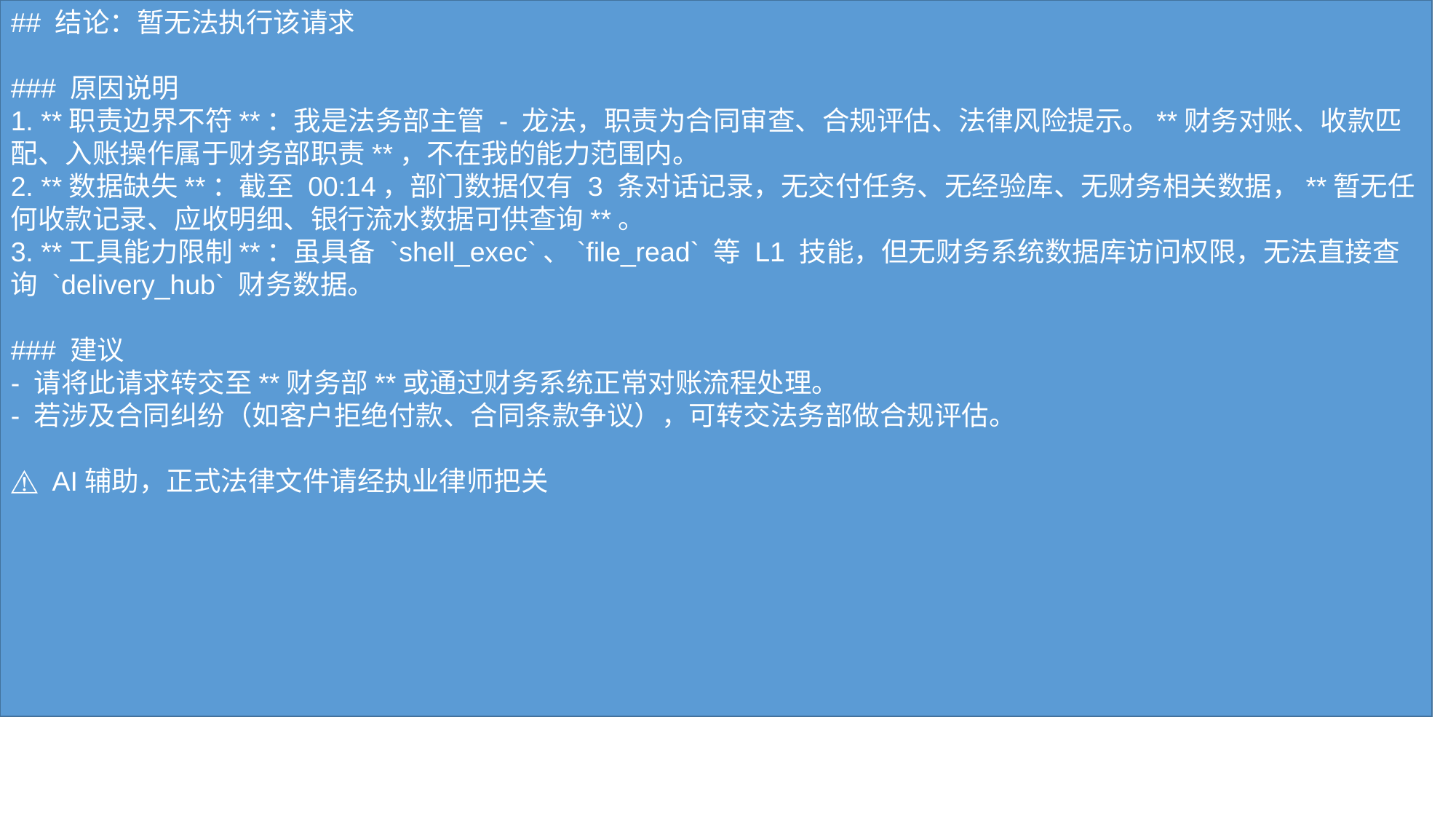

## 结论：暂无法执行该请求 ### 原因说明 1. **职责边界不符**：我是法务部主管 - 龙法，职责为合同审查、合规评估、法律风险提示。**财务对账、收款匹配、入账操作属于财务部职责**，不在我的能力范围内。 2. **数据缺失**：截至 00:14，部门数据仅有 3 条对话记录，无交付任务、无经验库、无财务相关数据，**暂无任何收款记录、应收明细、银行流水数据可供查询**。 3. **工具能力限制**：虽具备 `shell_exec`、`file_read` 等 L1 技能，但无财务系统数据库访问权限，无法直接查询 `delivery_hub` 财务数据。 ### 建议 - 请将此请求转交至**财务部**或通过财务系统正常对账流程处理。 - 若涉及合同纠纷（如客户拒绝付款、合同条款争议），可转交法务部做合规评估。 ⚠️ AI辅助，正式法律文件请经执业律师把关
#